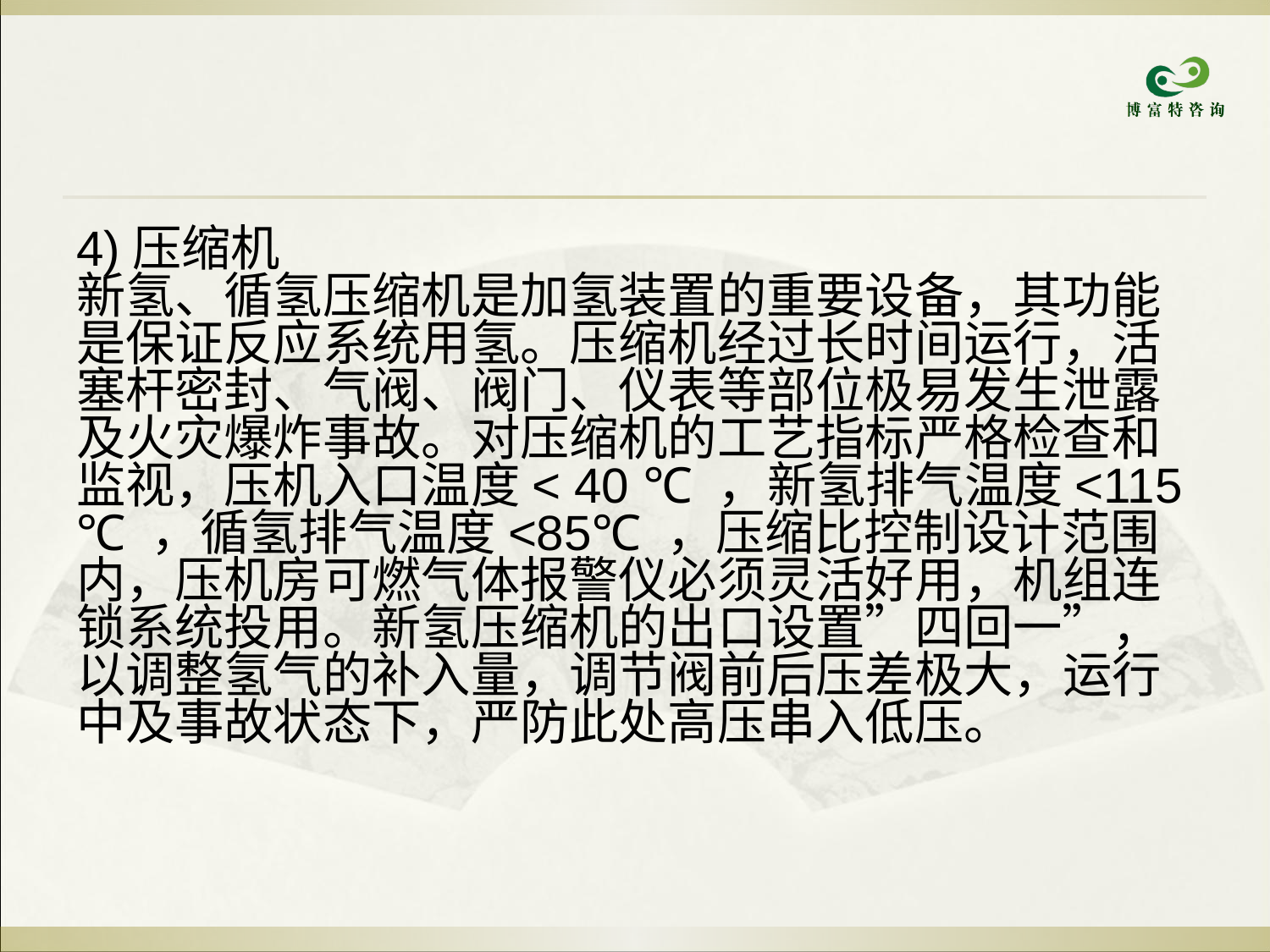

4)压缩机
新氢、循氢压缩机是加氢装置的重要设备，其功能是保证反应系统用氢。压缩机经过长时间运行，活塞杆密封、气阀、阀门、仪表等部位极易发生泄露及火灾爆炸事故。对压缩机的工艺指标严格检查和监视，压机入口温度< 40 ℃ ，新氢排气温度<115 ℃ ，循氢排气温度<85℃ ，压缩比控制设计范围内，压机房可燃气体报警仪必须灵活好用，机组连锁系统投用。新氢压缩机的出口设置”四回一”，以调整氢气的补入量，调节阀前后压差极大，运行中及事故状态下，严防此处高压串入低压。